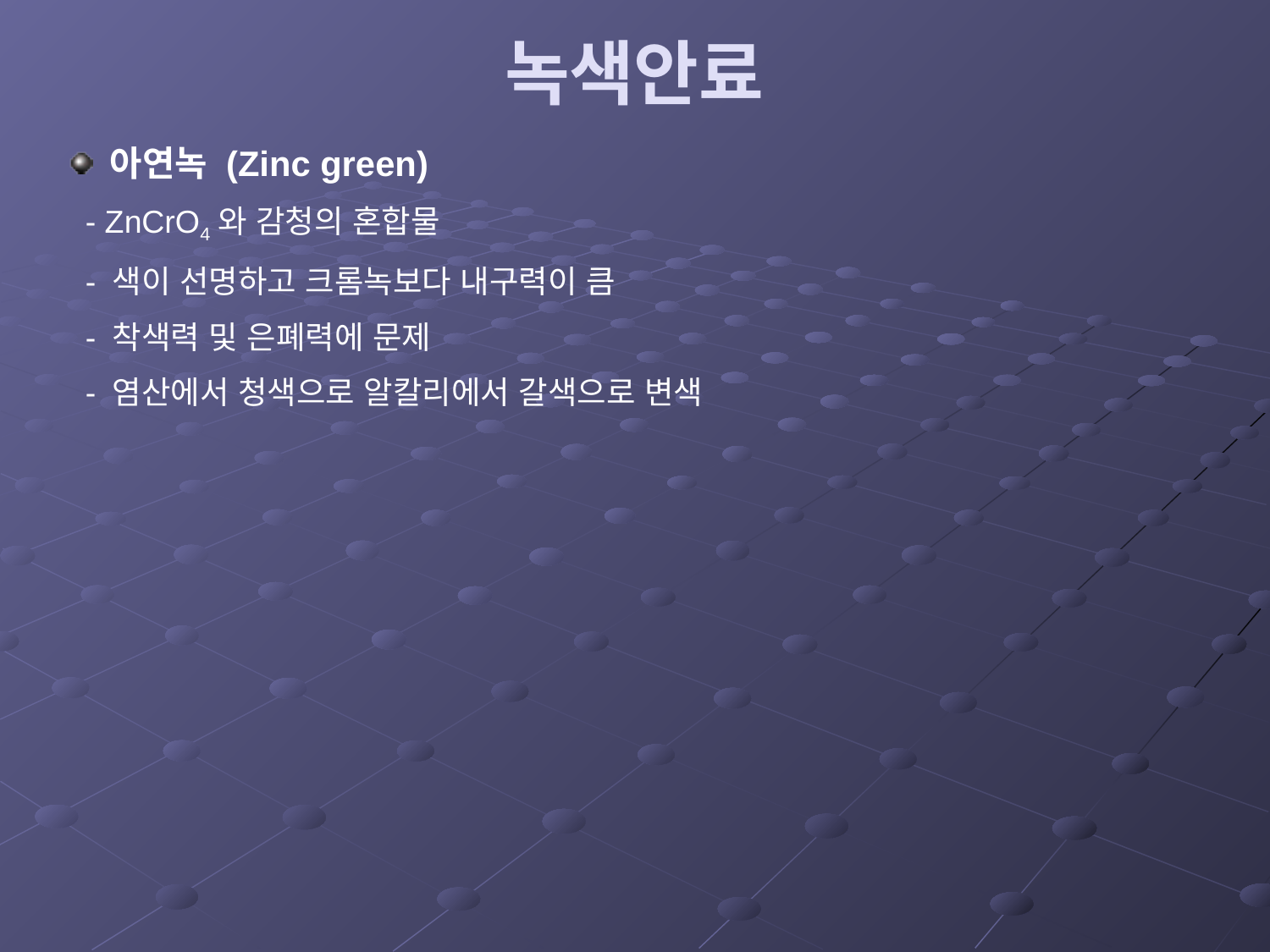

# 녹색안료
아연녹 (Zinc green)
  - ZnCrO4와 감청의 혼합물
  - 색이 선명하고 크롬녹보다 내구력이 큼
  - 착색력 및 은폐력에 문제
  - 염산에서 청색으로 알칼리에서 갈색으로 변색